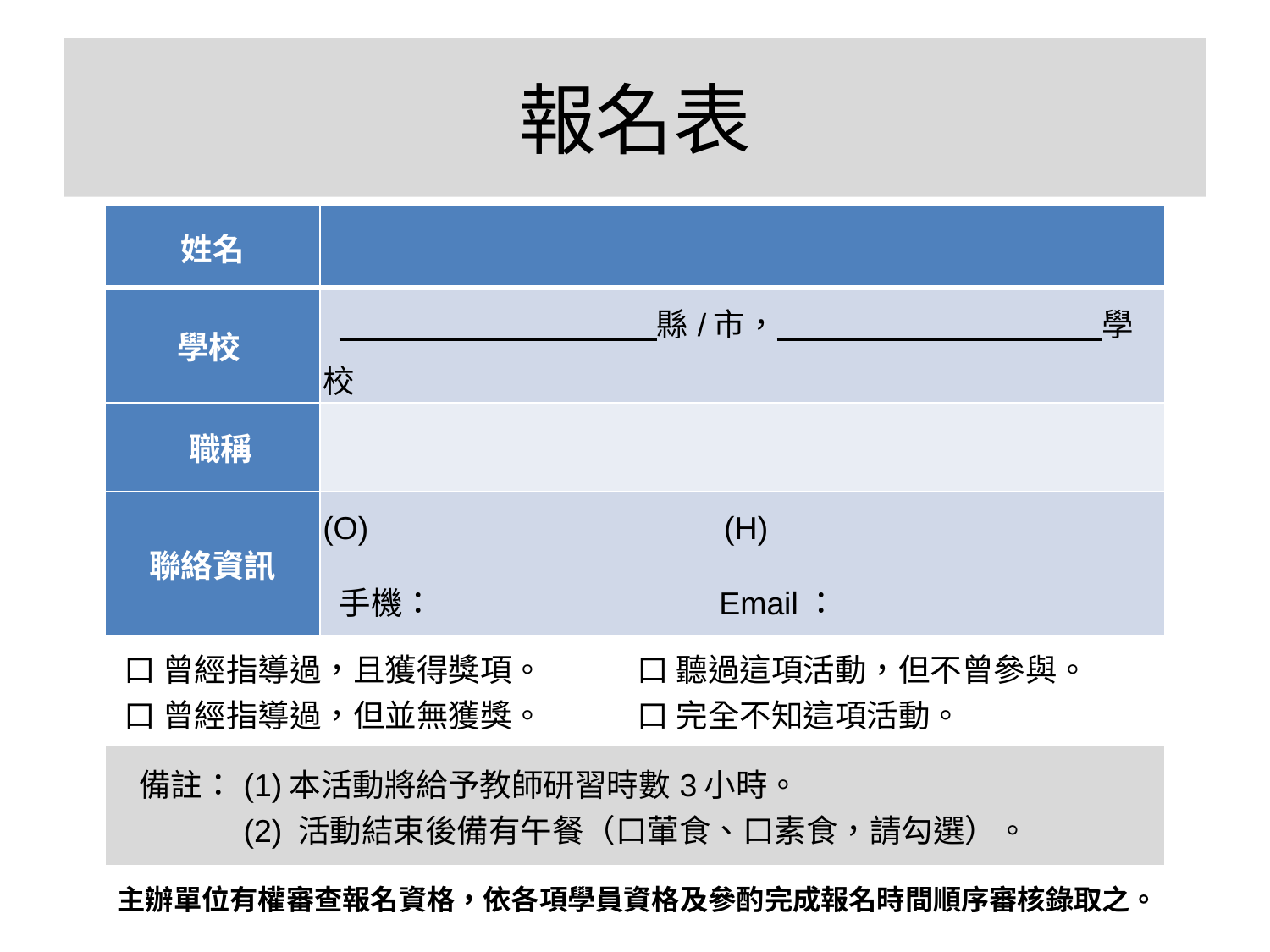

# 報名表
| 姓名 |  |  |
| --- | --- | --- |
| 學校 | 縣/市， 　　　　　　　　　　學校 |  |
| 職稱 |  |  |
| 聯絡資訊 | (O)　　　　　　　　　 　(H)  手機：　　　　　　　　 Email： |  |
| 口 曾經指導過，且獲得獎項。  口 曾經指導過，但並無獲獎。 |  | 口 聽過這項活動，但不曾參與。 口 完全不知這項活動。 |
| 備註：(1)本活動將給予教師研習時數3小時。 　　　　(2) 活動結束後備有午餐（口葷食、口素食，請勾選）。 |  |  |
主辦單位有權審查報名資格，依各項學員資格及參酌完成報名時間順序審核錄取之。